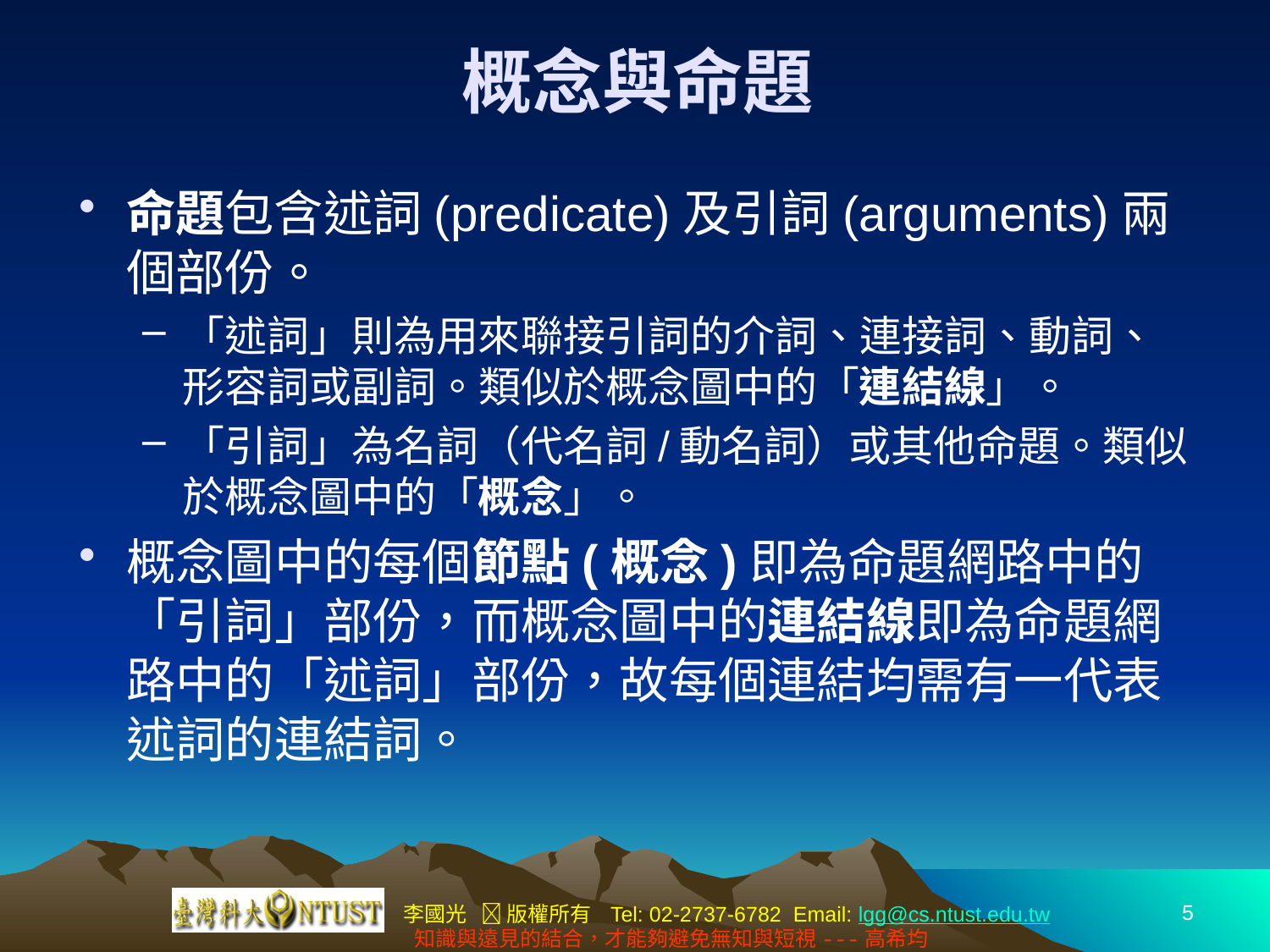

# 概念與命題
命題包含述詞(predicate)及引詞(arguments)兩個部份。
「述詞」則為用來聯接引詞的介詞、連接詞、動詞、形容詞或副詞。類似於概念圖中的「連結線」。
「引詞」為名詞（代名詞/動名詞）或其他命題。類似於概念圖中的「概念」。
概念圖中的每個節點(概念)即為命題網路中的「引詞」部份，而概念圖中的連結線即為命題網路中的「述詞」部份，故每個連結均需有一代表述詞的連結詞。
5